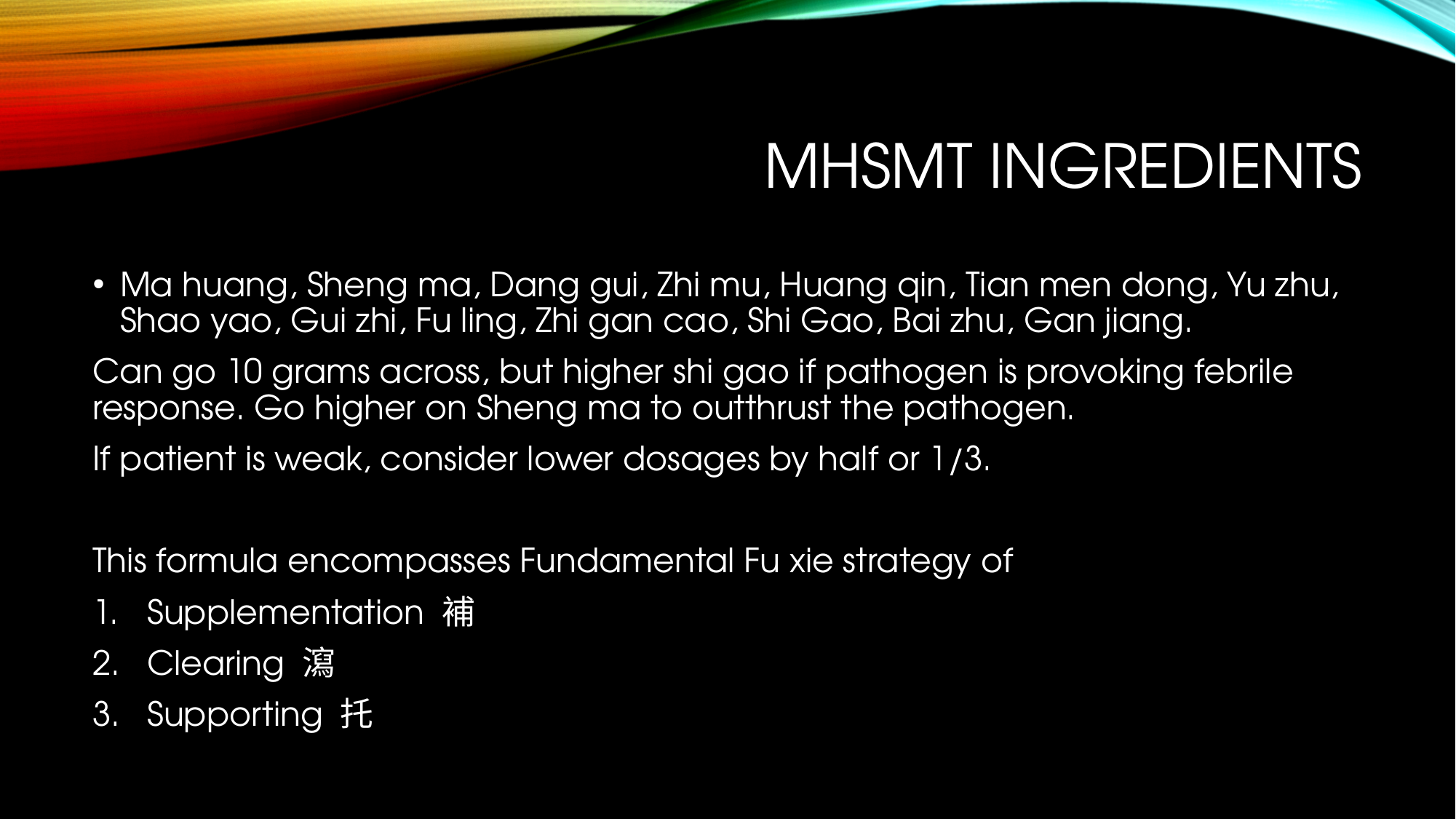

# MHSMT ingredients
Ma huang, Sheng ma, Dang gui, Zhi mu, Huang qin, Tian men dong, Yu zhu, Shao yao, Gui zhi, Fu ling, Zhi gan cao, Shi Gao, Bai zhu, Gan jiang.
Can go 10 grams across, but higher shi gao if pathogen is provoking febrile response. Go higher on Sheng ma to outthrust the pathogen.
If patient is weak, consider lower dosages by half or 1/3.

This formula encompasses Fundamental Fu xie strategy of
Supplementation 補
Clearing 瀉
Supporting 托